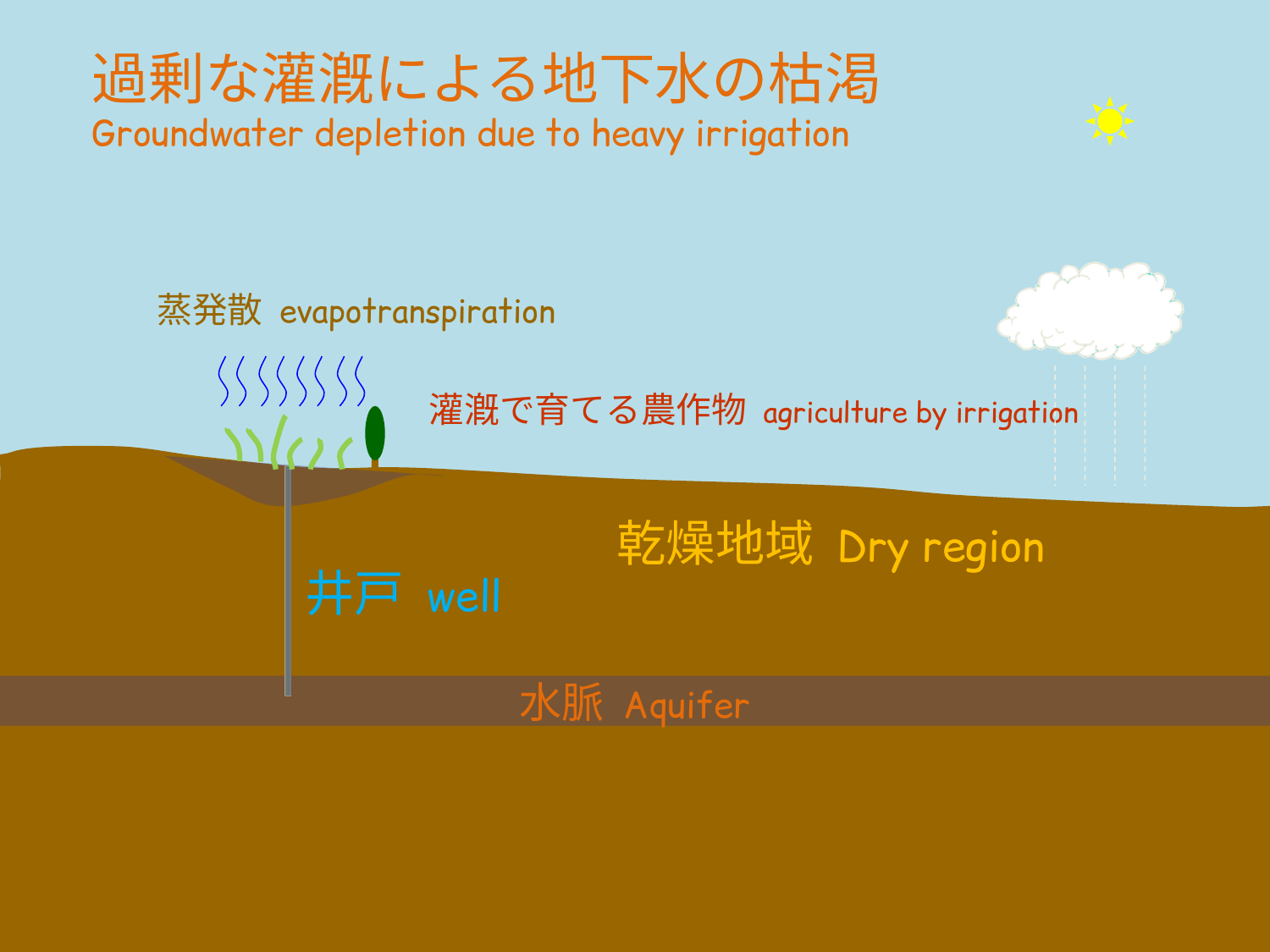

過剰な灌漑による地下水の枯渇
Groundwater depletion due to heavy irrigation

蒸発散 evapotranspiration

灌漑で育てる農作物 agriculture by irrigation

乾燥地域 Dry region
井戸 well
水脈 Aquifer